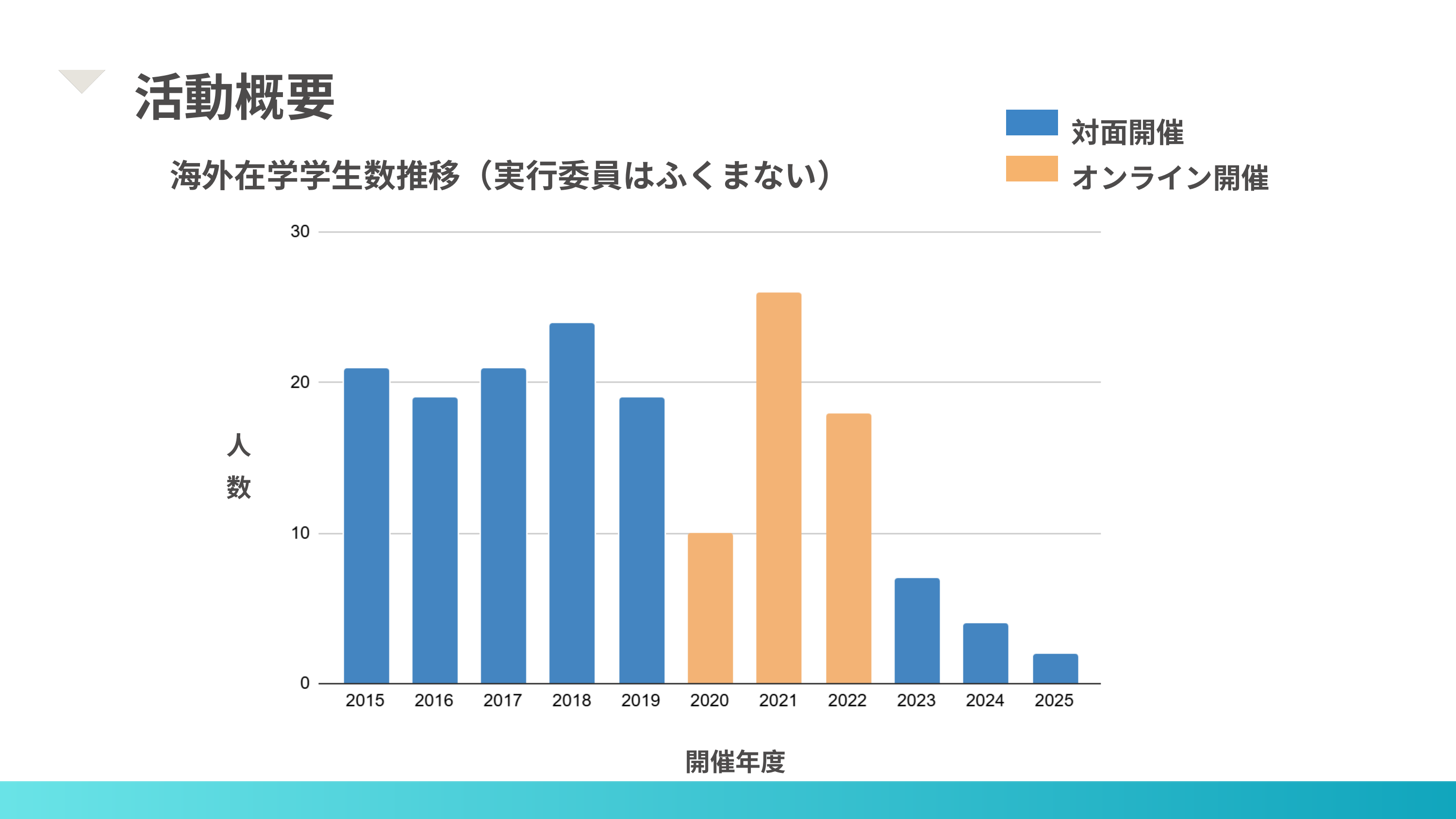

活動概要

対面開催
海外在学学生数推移（実行委員はふくまない）

オンライン開催

人数
開催年度